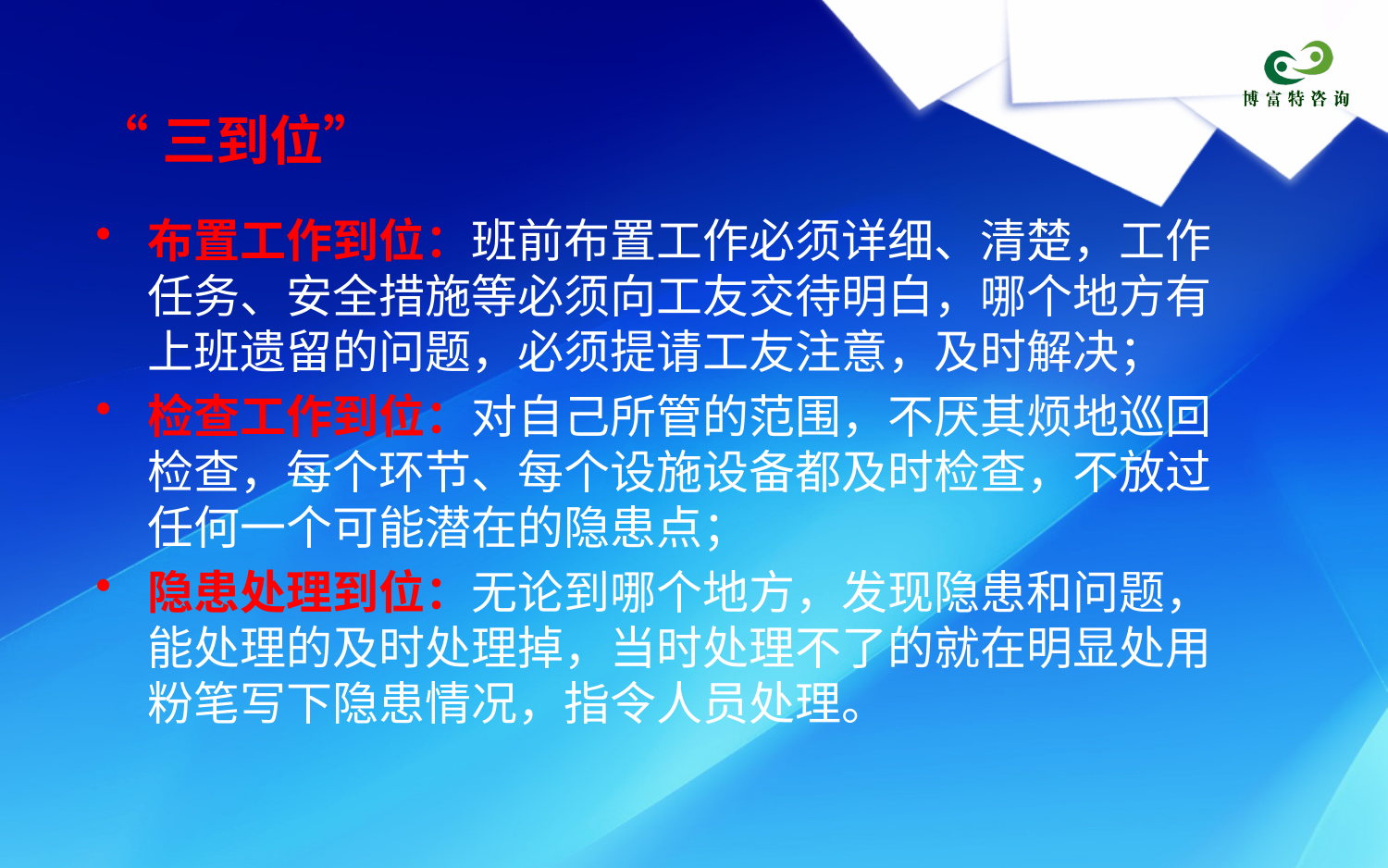

“三到位”
布置工作到位：班前布置工作必须详细、清楚，工作任务、安全措施等必须向工友交待明白，哪个地方有上班遗留的问题，必须提请工友注意，及时解决；
检查工作到位：对自己所管的范围，不厌其烦地巡回检查，每个环节、每个设施设备都及时检查，不放过任何一个可能潜在的隐患点；
隐患处理到位：无论到哪个地方，发现隐患和问题，能处理的及时处理掉，当时处理不了的就在明显处用粉笔写下隐患情况，指令人员处理。